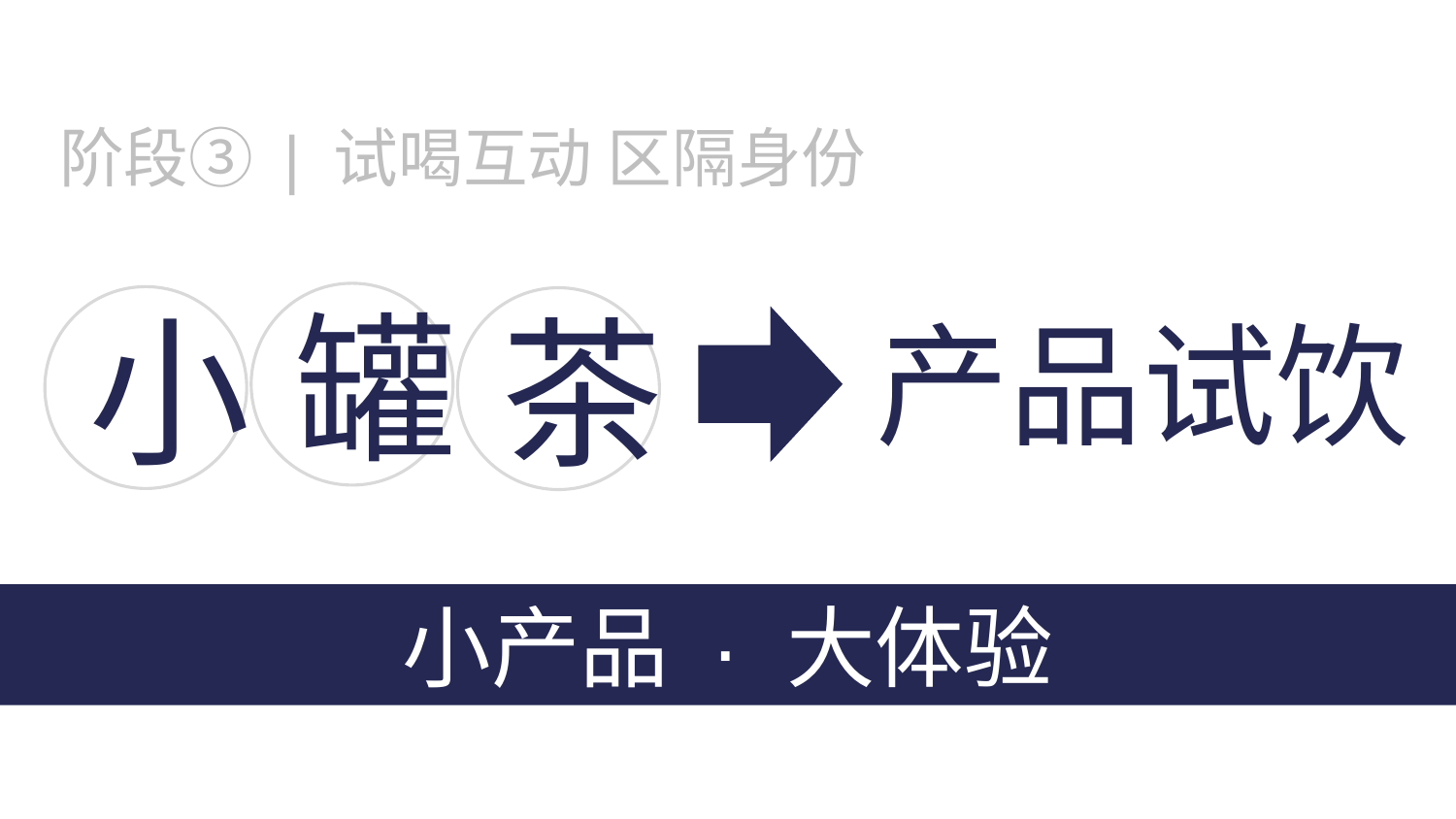

阶段③ | 试喝互动 区隔身份
罐
小
茶
产品试饮

小产品 · 大体验